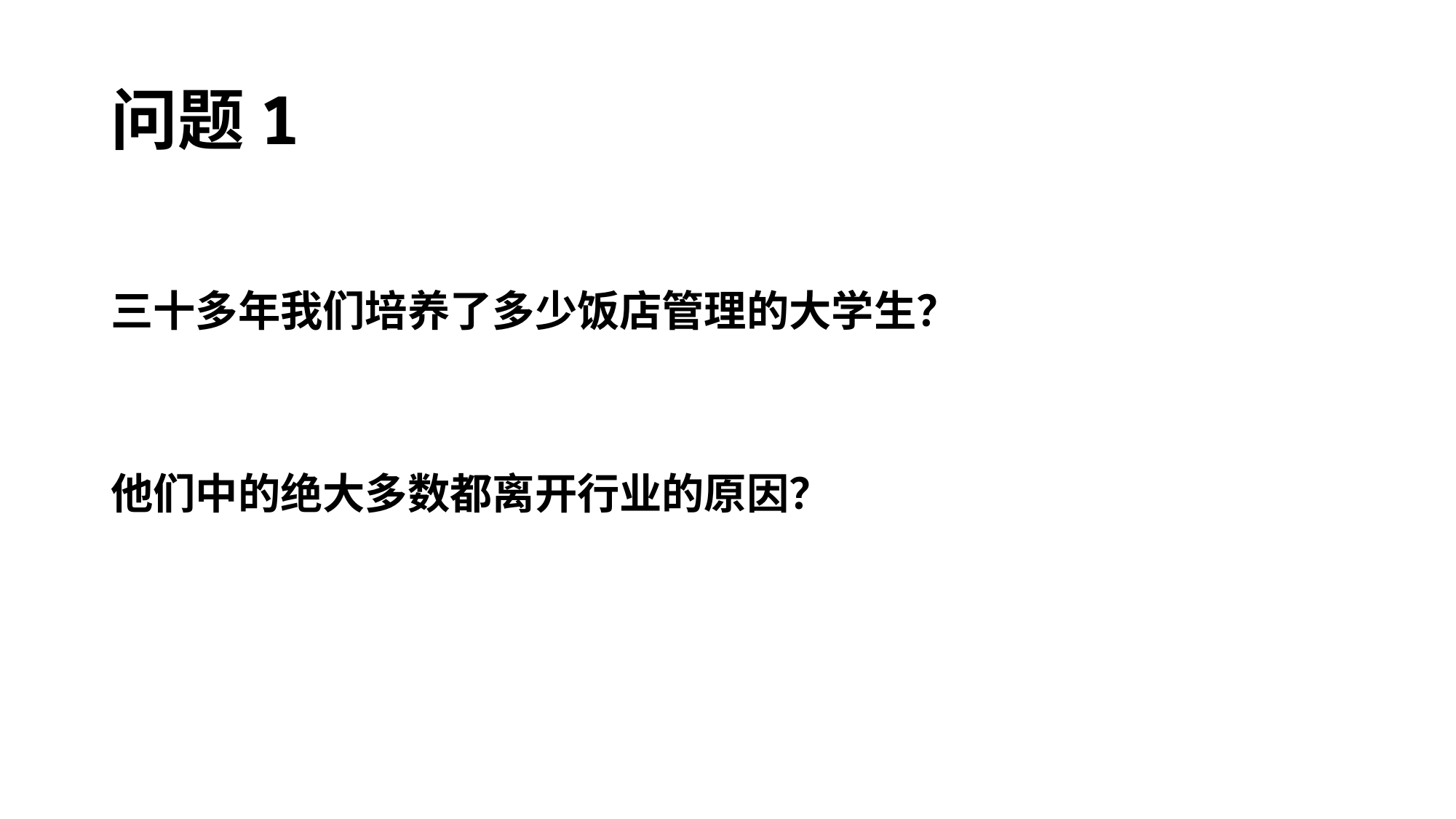

# 问题1

三十多年我们培养了多少饭店管理的大学生？

他们中的绝大多数都离开行业的原因？